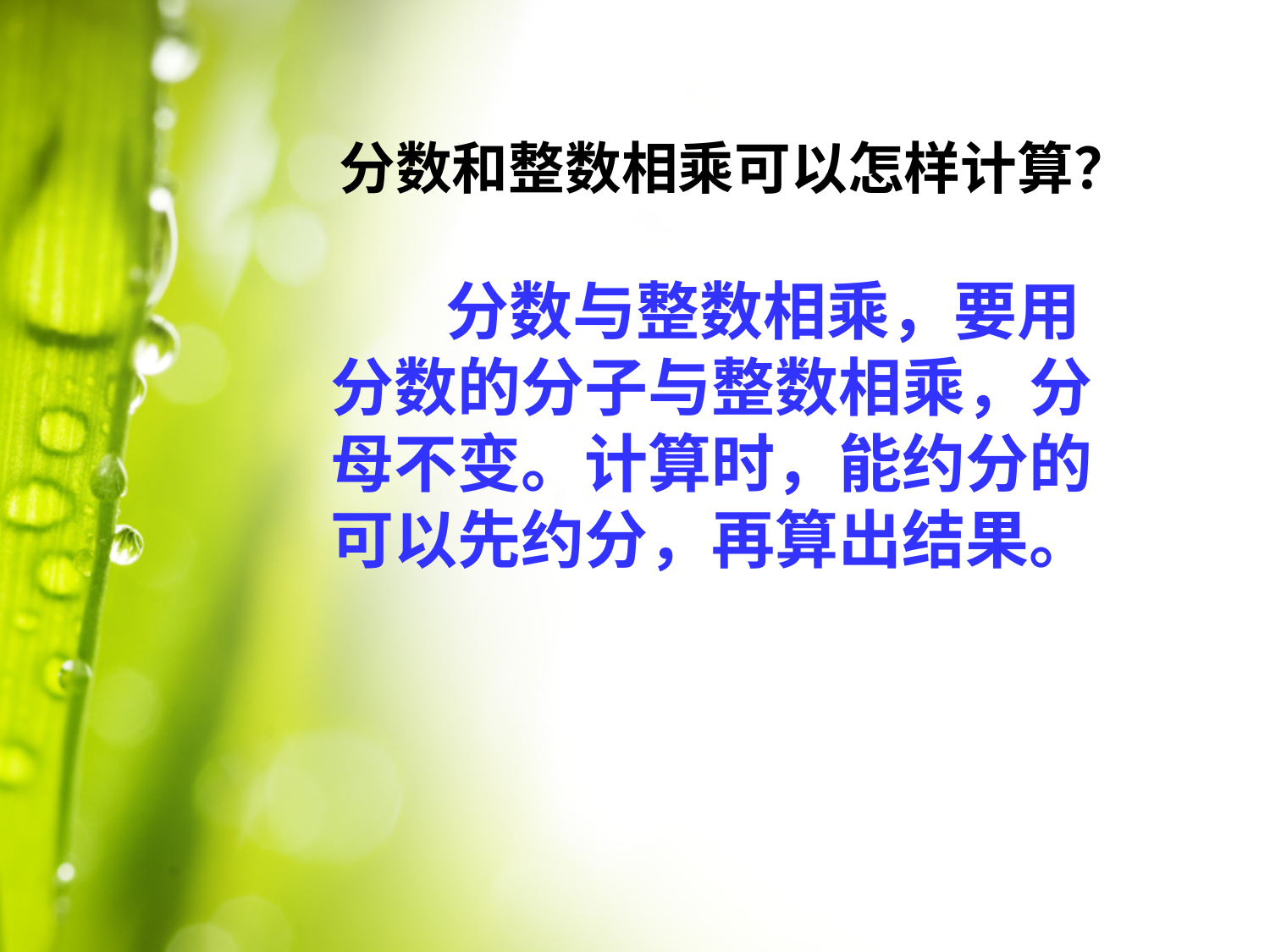

分数和整数相乘可以怎样计算？
               分数与整数相乘，要用分数的分子与整数相乘，分母不变。计算时，能约分的可以先约分，再算出结果。